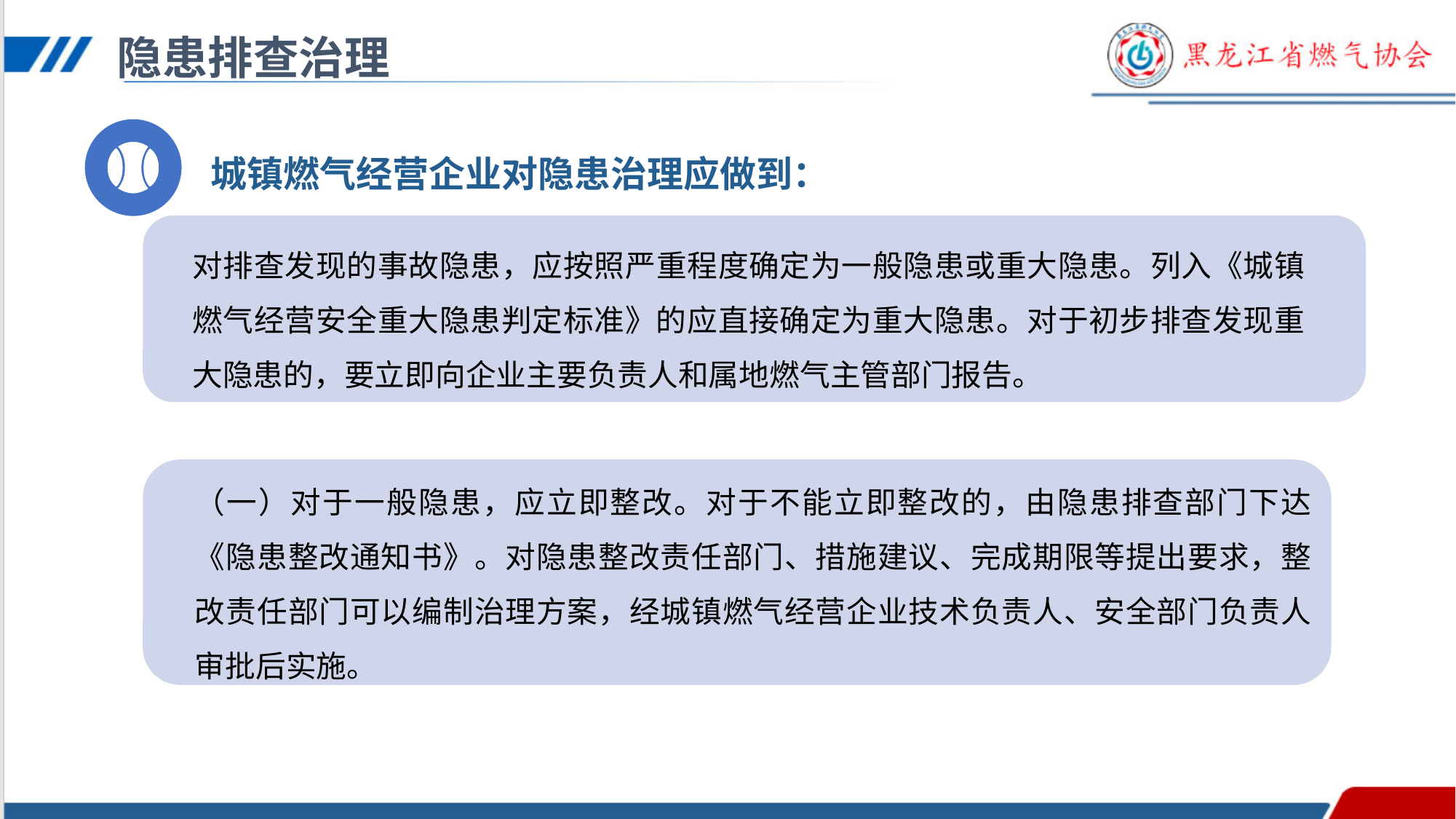

隐患排查治理

城镇燃气经营企业对隐患治理应做到：

对排查发现的事故隐患，应按照严重程度确定为一般隐患或重大隐患。列入《城镇燃气经营安全重大隐患判定标准》的应直接确定为重大隐患。对于初步排查发现重大隐患的，要立即向企业主要负责人和属地燃气主管部门报告。

（一）对于一般隐患，应立即整改。对于不能立即整改的，由隐患排查部门下达《隐患整改通知书》。对隐患整改责任部门、措施建议、完成期限等提出要求，整改责任部门可以编制治理方案，经城镇燃气经营企业技术负责人、安全部门负责人审批后实施。